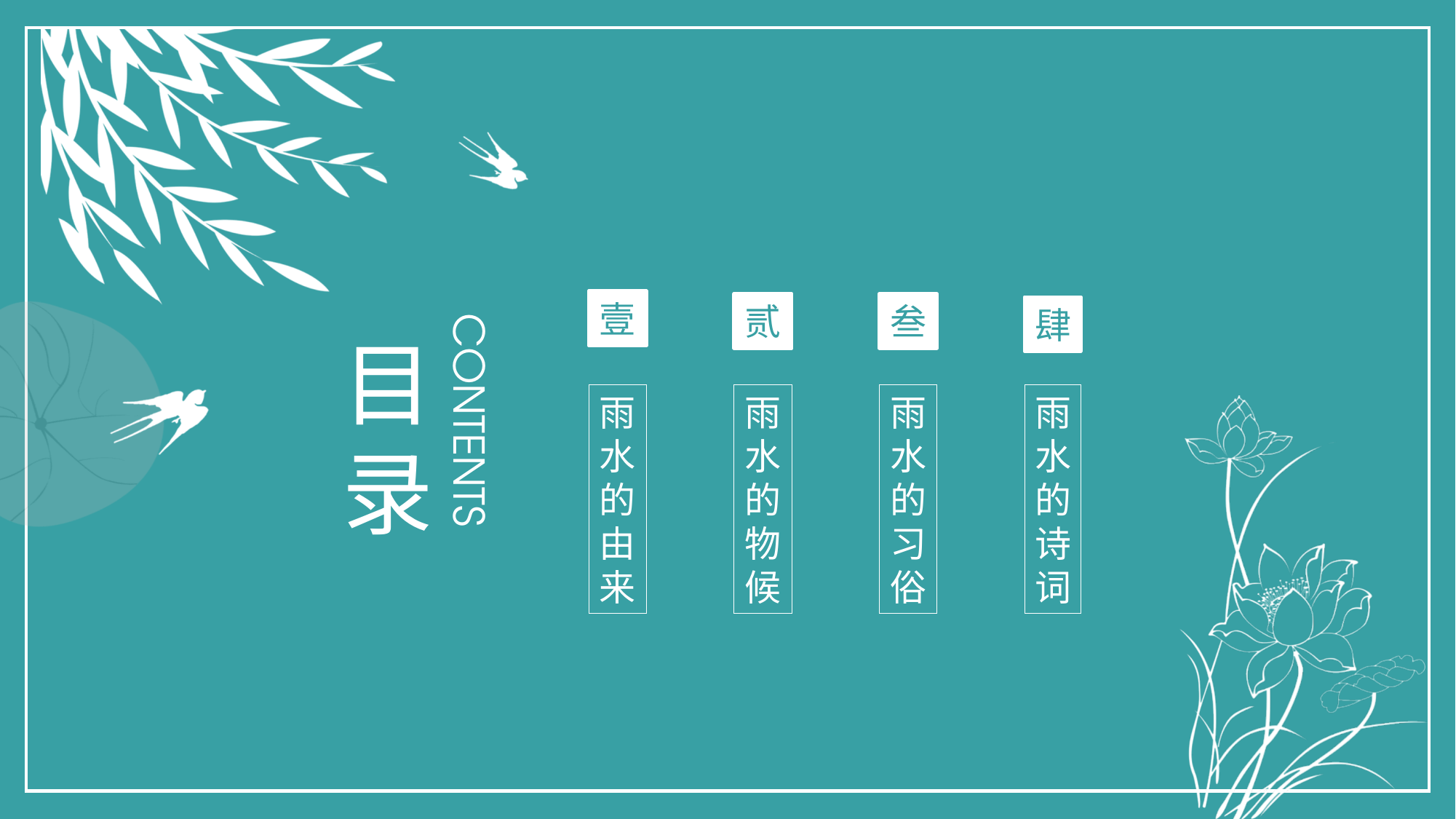

壹
雨水的由来
贰
雨水的物候
叁
雨水的习俗
肆
雨水的诗词
目录
CONTENTS